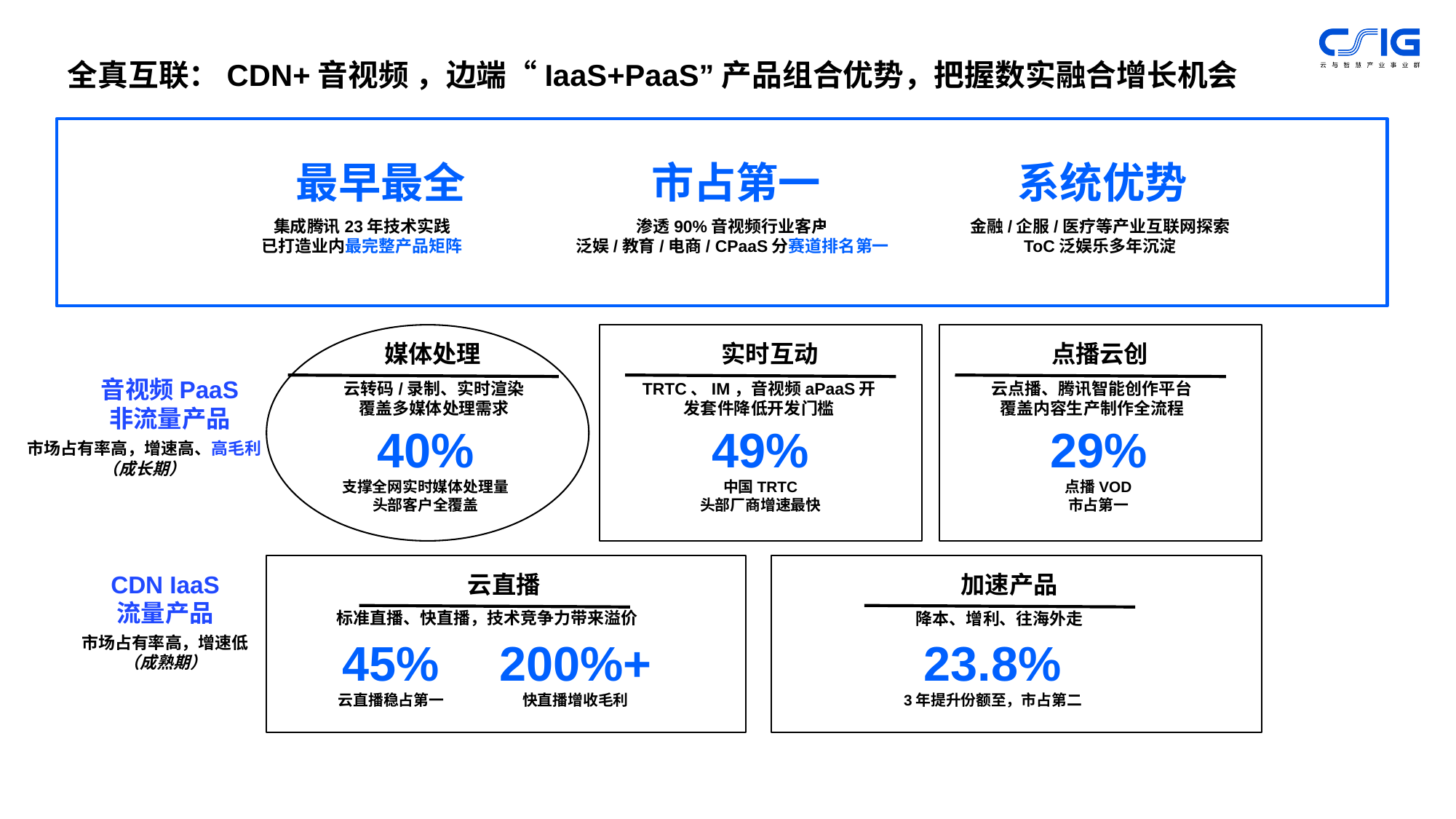

全真互联：CDN+音视频 ，边端“IaaS+PaaS”产品组合优势，把握数实融合增长机会

最早最全
市占第一
系统优势
集成腾讯23年技术实践
已打造业内最完整产品矩阵
渗透90%音视频行业客户
泛娱/教育/电商/ CPaaS分赛道排名第一
1
金融/企服/医疗等产业互联网探索
ToC泛娱乐多年沉淀

媒体处理
实时互动
点播云创
音视频PaaS
非流量产品
云转码/录制、实时渲染
覆盖多媒体处理需求
TRTC、IM，音视频aPaaS开发套件降低开发门槛
云点播、腾讯智能创作平台
覆盖内容生产制作全流程
40%
支撑全网实时媒体处理量
头部客户全覆盖
49%
中国TRTC
头部厂商增速最快
29%
点播VOD
市占第一
市场占有率高，增速高、高毛利
（成长期）
40%

云直播
加速产品
CDN IaaS
流量产品
标准直播、快直播，技术竞争力带来溢价
降本、增利、往海外走
市场占有率高，增速低
（成熟期）
45%
云直播稳占第一
200%+
快直播增收毛利
23.8%
3年提升份额至，市占第二